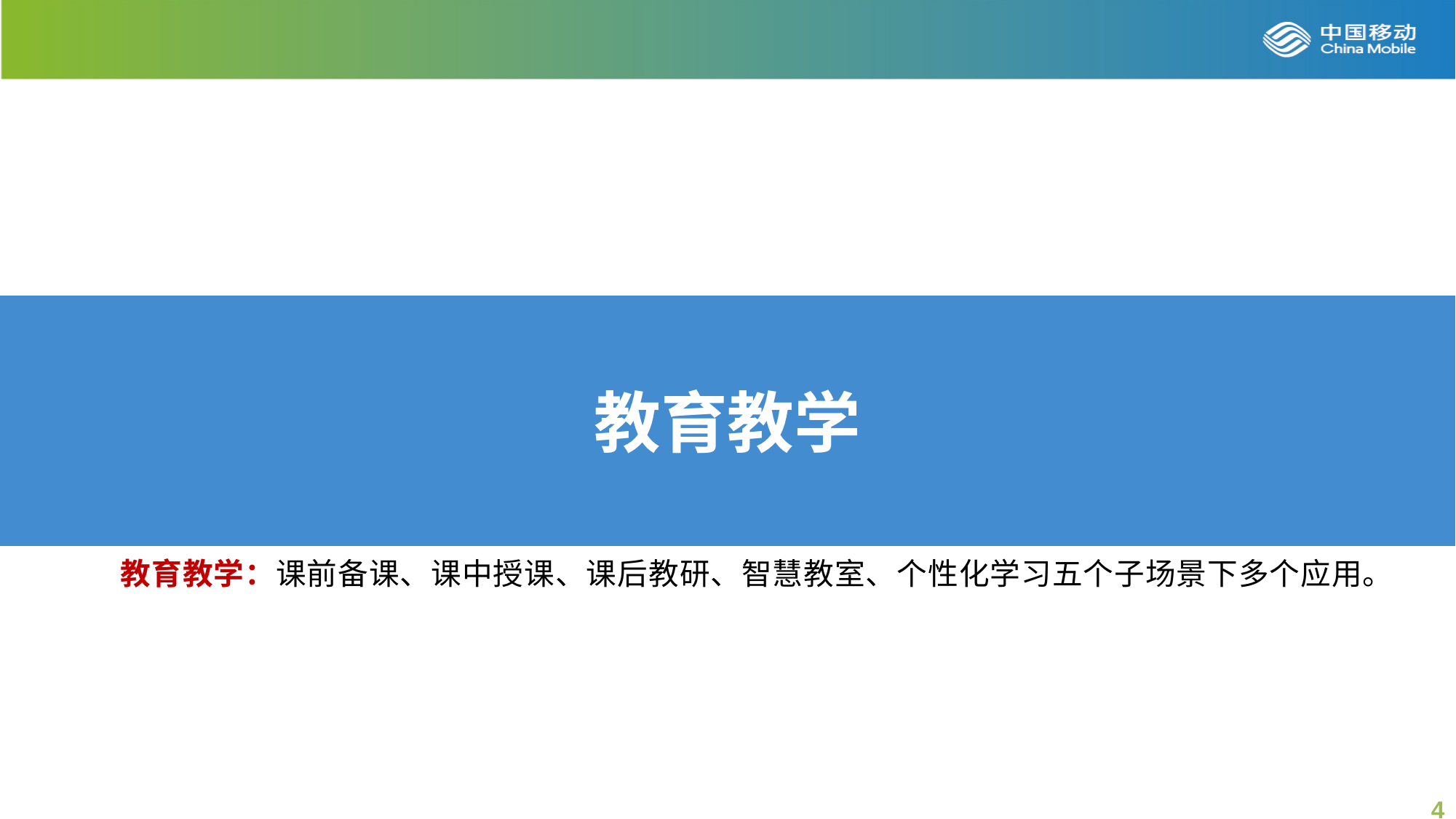

教育教学
教育教学：课前备课、课中授课、课后教研、智慧教室、个性化学习五个子场景下多个应用。